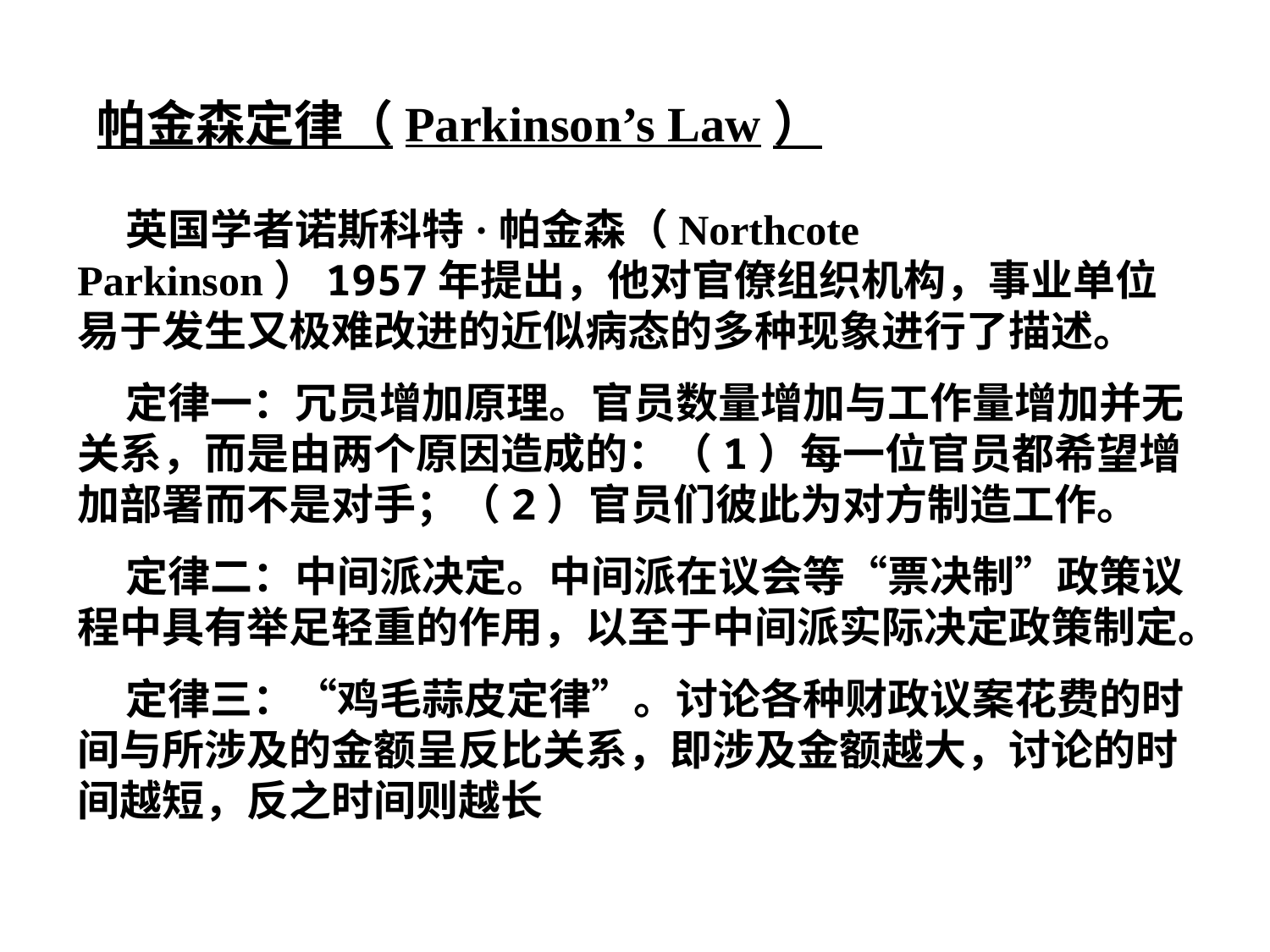

帕金森定律（Parkinson’s Law）
    英国学者诺斯科特·帕金森（Northcote Parkinson）1957年提出，他对官僚组织机构，事业单位易于发生又极难改进的近似病态的多种现象进行了描述。
    定律一：冗员增加原理。官员数量增加与工作量增加并无关系，而是由两个原因造成的：（1）每一位官员都希望增加部署而不是对手；（2）官员们彼此为对方制造工作。
    定律二：中间派决定。中间派在议会等“票决制”政策议程中具有举足轻重的作用，以至于中间派实际决定政策制定。
    定律三：“鸡毛蒜皮定律”。讨论各种财政议案花费的时间与所涉及的金额呈反比关系，即涉及金额越大，讨论的时间越短，反之时间则越长